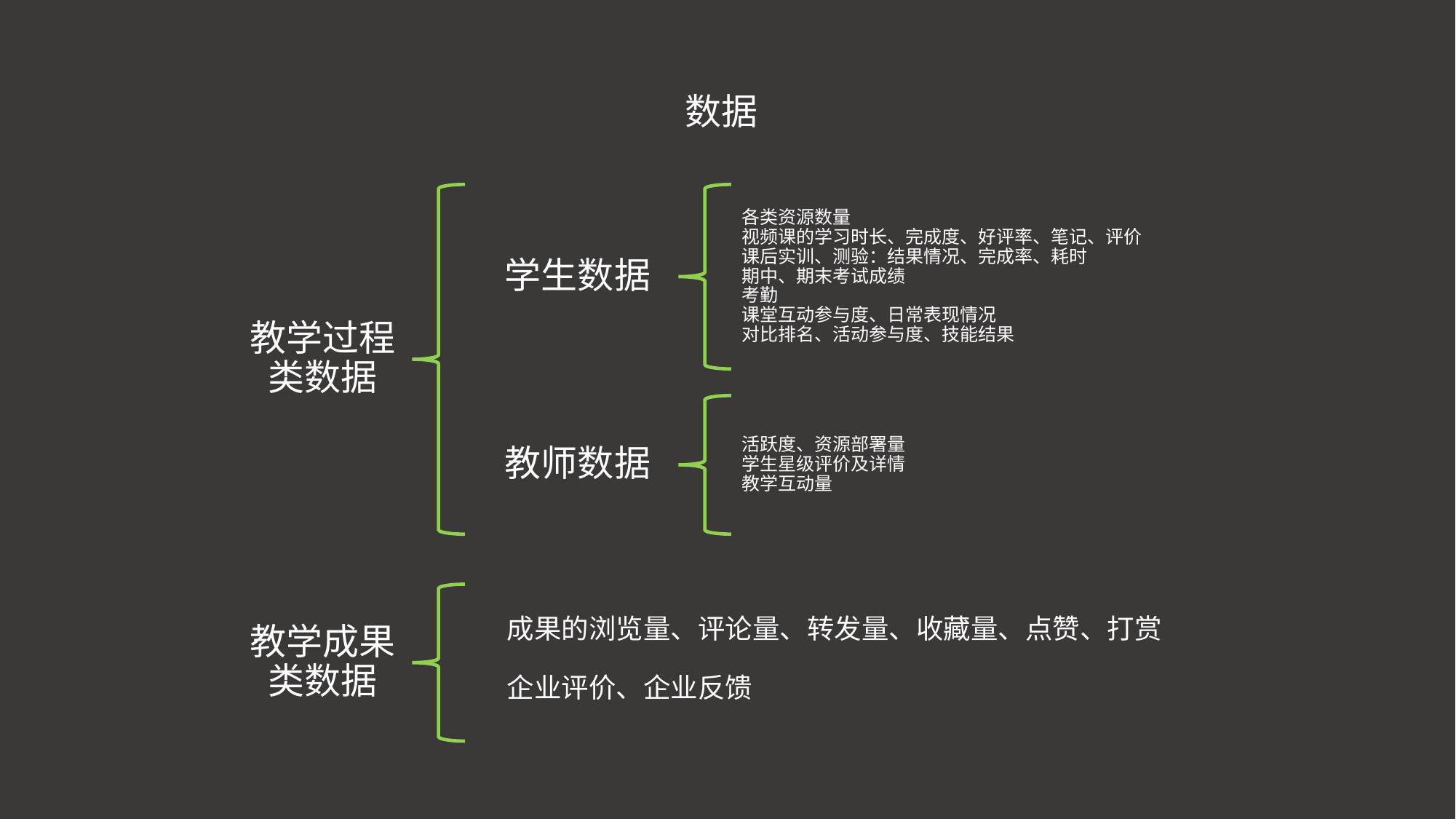

# 数据

各类资源数量
视频课的学习时长、完成度、好评率、笔记、评价
课后实训、测验：结果情况、完成率、耗时
期中、期末考试成绩
考勤
课堂互动参与度、日常表现情况
对比排名、活动参与度、技能结果
学生数据
教学过程类数据
活跃度、资源部署量
学生星级评价及详情
教学互动量

教师数据
成果的浏览量、评论量、转发量、收藏量、点赞、打赏

企业评价、企业反馈

教学成果类数据